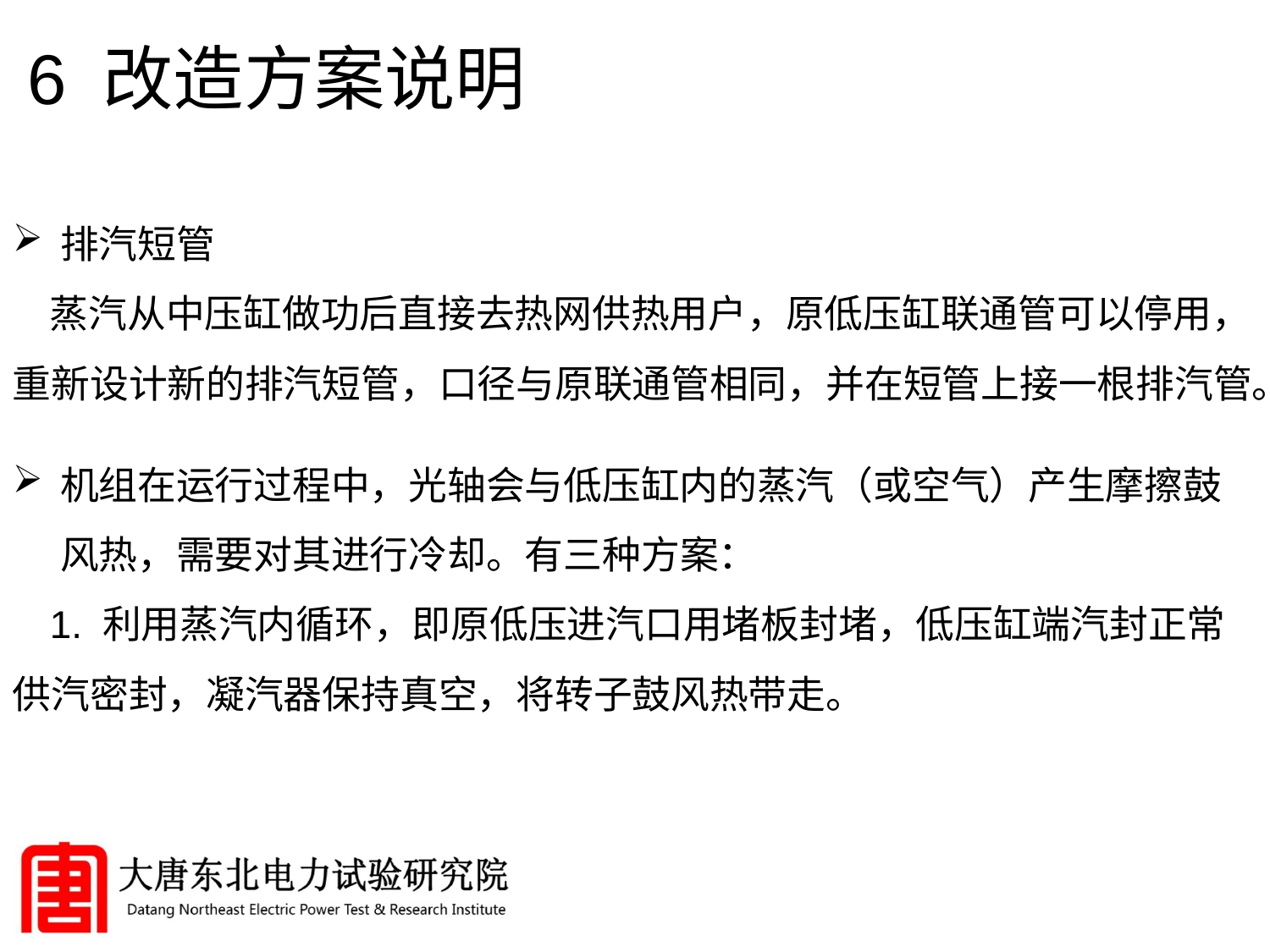

6 改造方案说明
排汽短管
蒸汽从中压缸做功后直接去热网供热用户，原低压缸联通管可以停用，重新设计新的排汽短管，口径与原联通管相同，并在短管上接一根排汽管。

机组在运行过程中，光轴会与低压缸内的蒸汽（或空气）产生摩擦鼓风热，需要对其进行冷却。有三种方案：
1. 利用蒸汽内循环，即原低压进汽口用堵板封堵，低压缸端汽封正常供汽密封，凝汽器保持真空，将转子鼓风热带走。